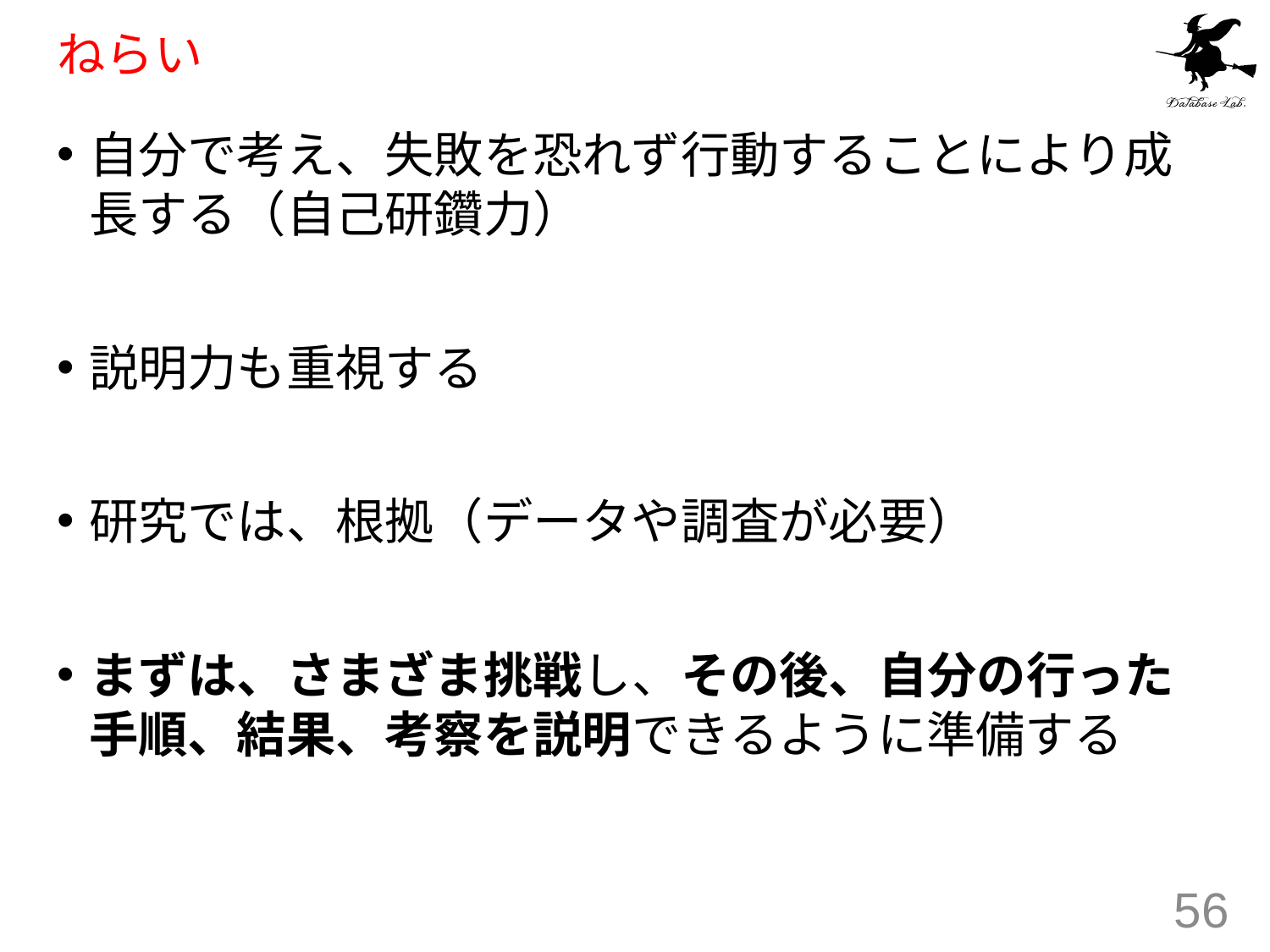

# ねらい
自分で考え、失敗を恐れず行動することにより成長する（自己研鑽力）

説明力も重視する

研究では、根拠（データや調査が必要）

まずは、さまざま挑戦し、その後、自分の行った手順、結果、考察を説明できるように準備する

56